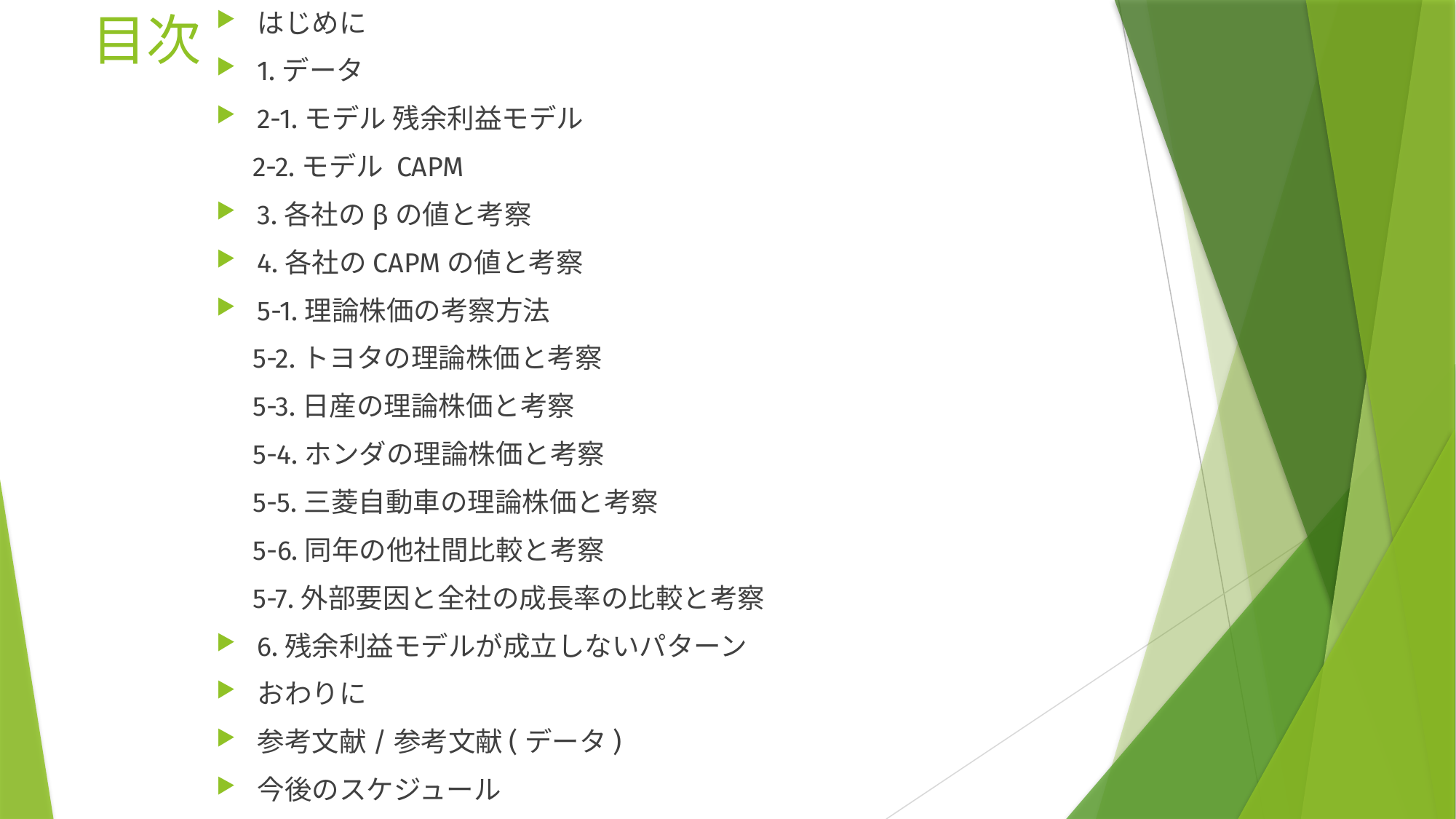

# 目次
はじめに
1.データ
2-1.モデル 残余利益モデル
     2-2.モデル CAPM
3.各社のβの値と考察
4.各社のCAPMの値と考察
5-1.理論株価の考察方法
     5-2.トヨタの理論株価と考察
     5-3.日産の理論株価と考察
     5-4.ホンダの理論株価と考察
     5-5.三菱自動車の理論株価と考察
     5-6.同年の他社間比較と考察
     5-7.外部要因と全社の成長率の比較と考察
6.残余利益モデルが成立しないパターン
おわりに
参考文献/参考文献(データ)
今後のスケジュール